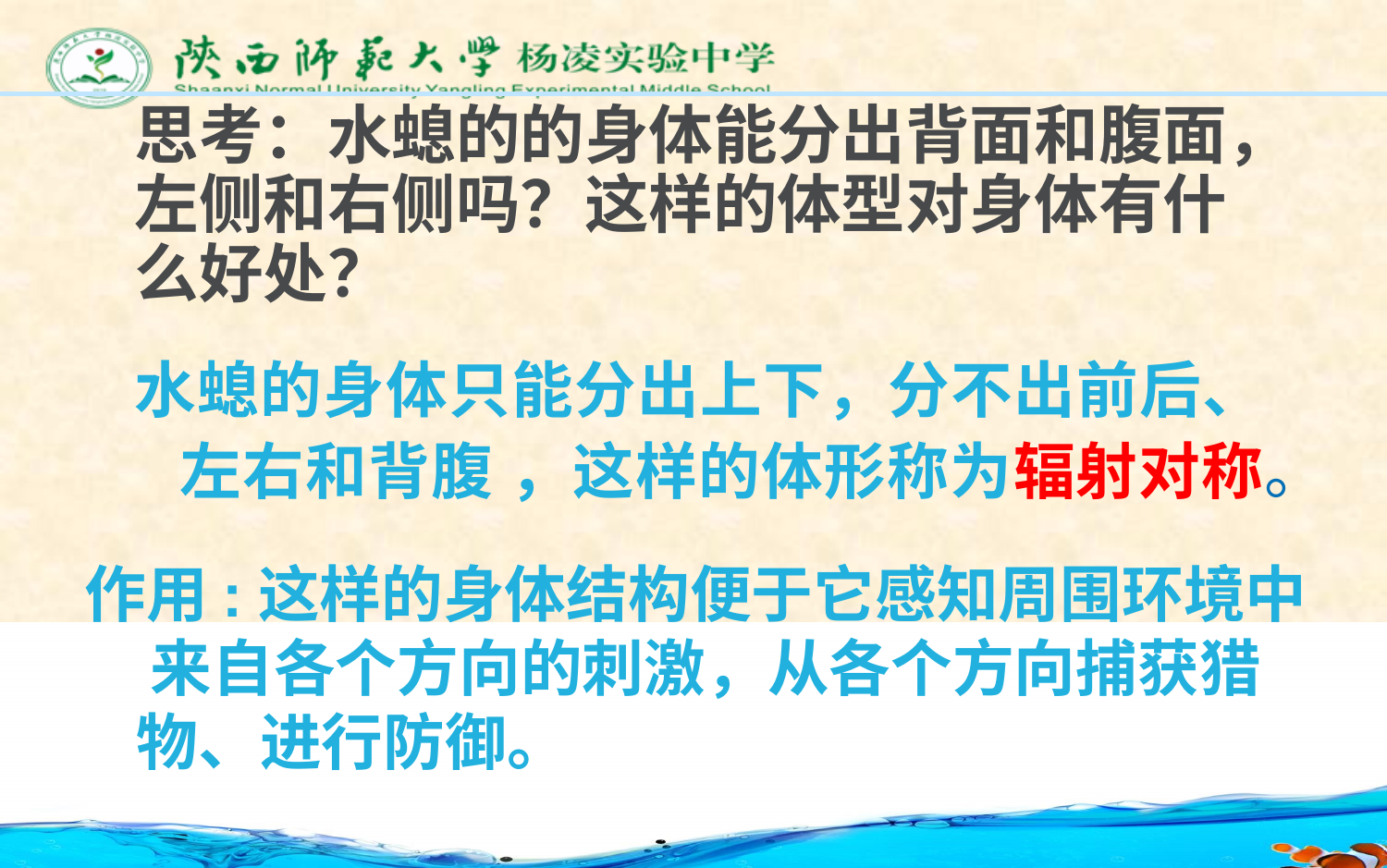

# 思考：水螅的的身体能分出背面和腹面，左侧和右侧吗？这样的体型对身体有什么好处？
水螅的身体只能分出上下，分不出前后、左右和背腹 ，这样的体形称为辐射对称。

作用:这样的身体结构便于它感知周围环境中  来自各个方向的刺激，从各个方向捕获猎物、进行防御。